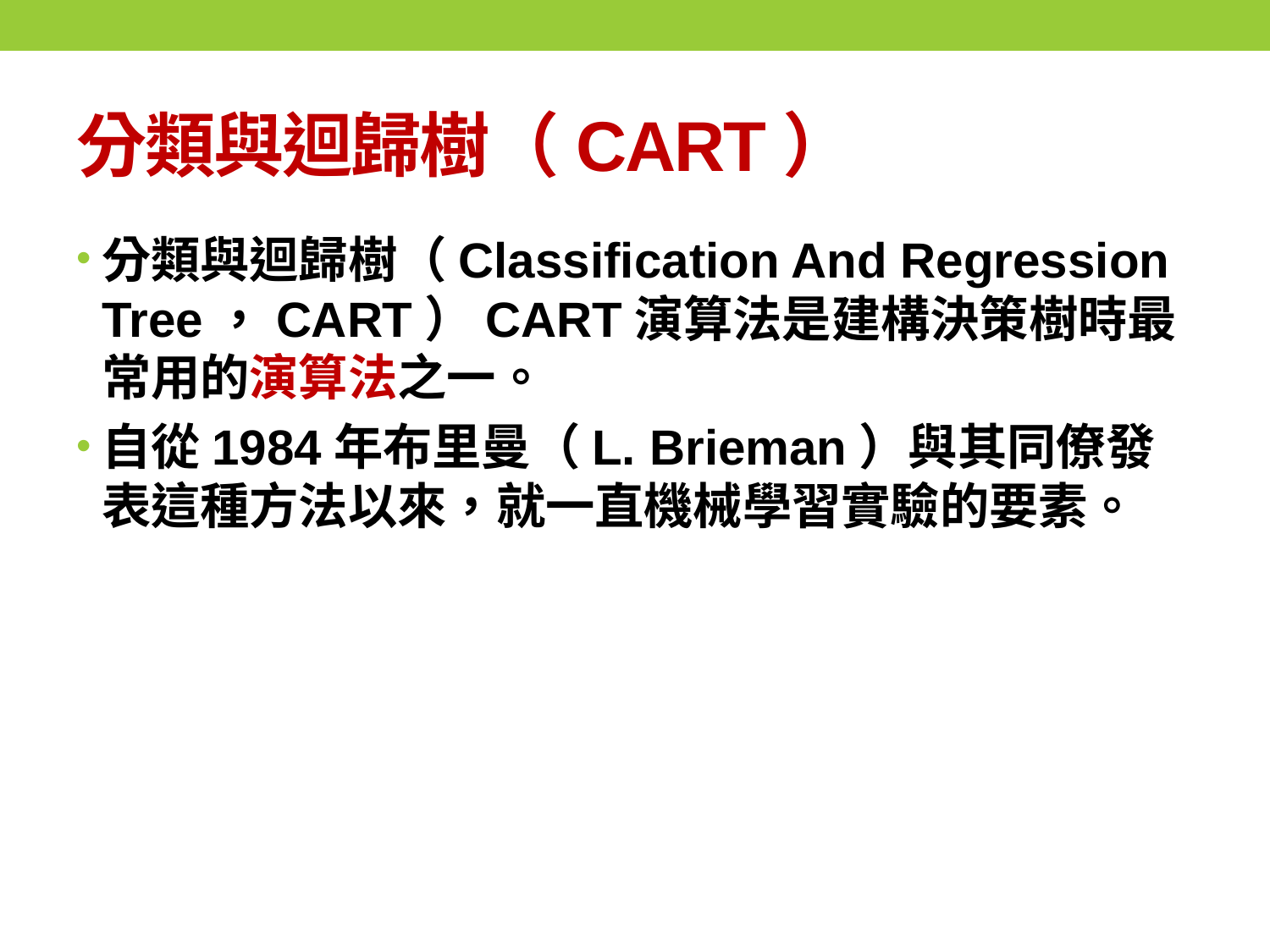

# 分類與迴歸樹（CART）
分類與迴歸樹（Classification And Regression Tree，CART）CART演算法是建構決策樹時最常用的演算法之一。
自從1984年布里曼（L. Brieman）與其同僚發表這種方法以來，就一直機械學習實驗的要素。